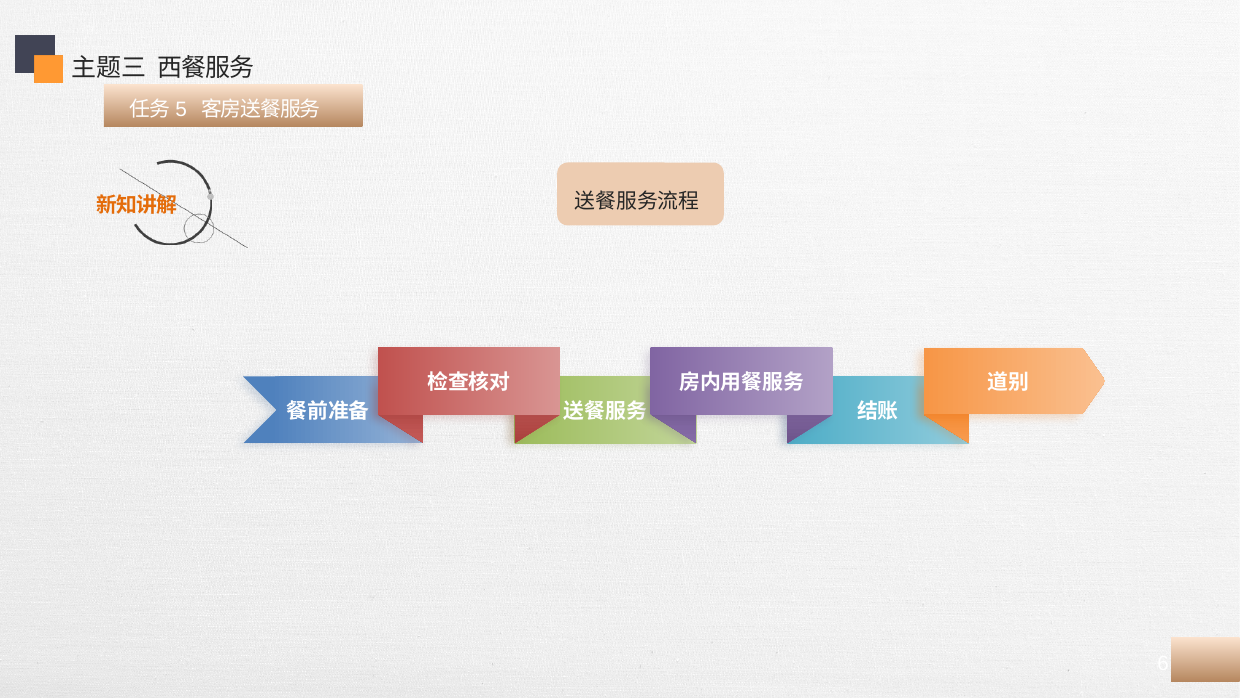

主题三  西餐服务

 任务5  客房送餐服务
  送餐服务流程
检查核对
房内用餐服务
道别
餐前准备
送餐服务
结账